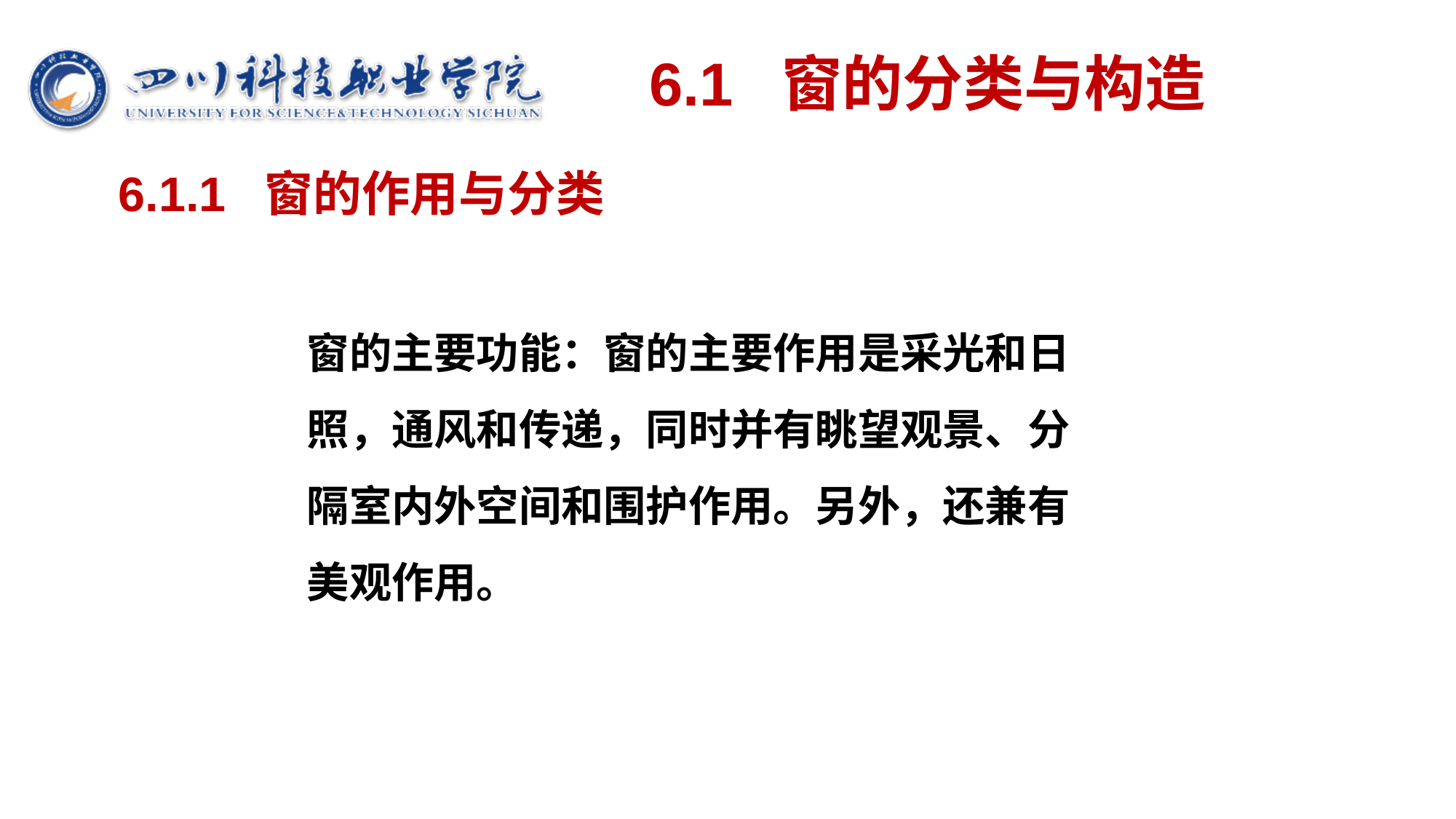

# 6.1  窗的分类与构造
6.1.1  窗的作用与分类
窗的主要功能：窗的主要作用是采光和日照，通风和传递，同时并有眺望观景、分隔室内外空间和围护作用。另外，还兼有美观作用。